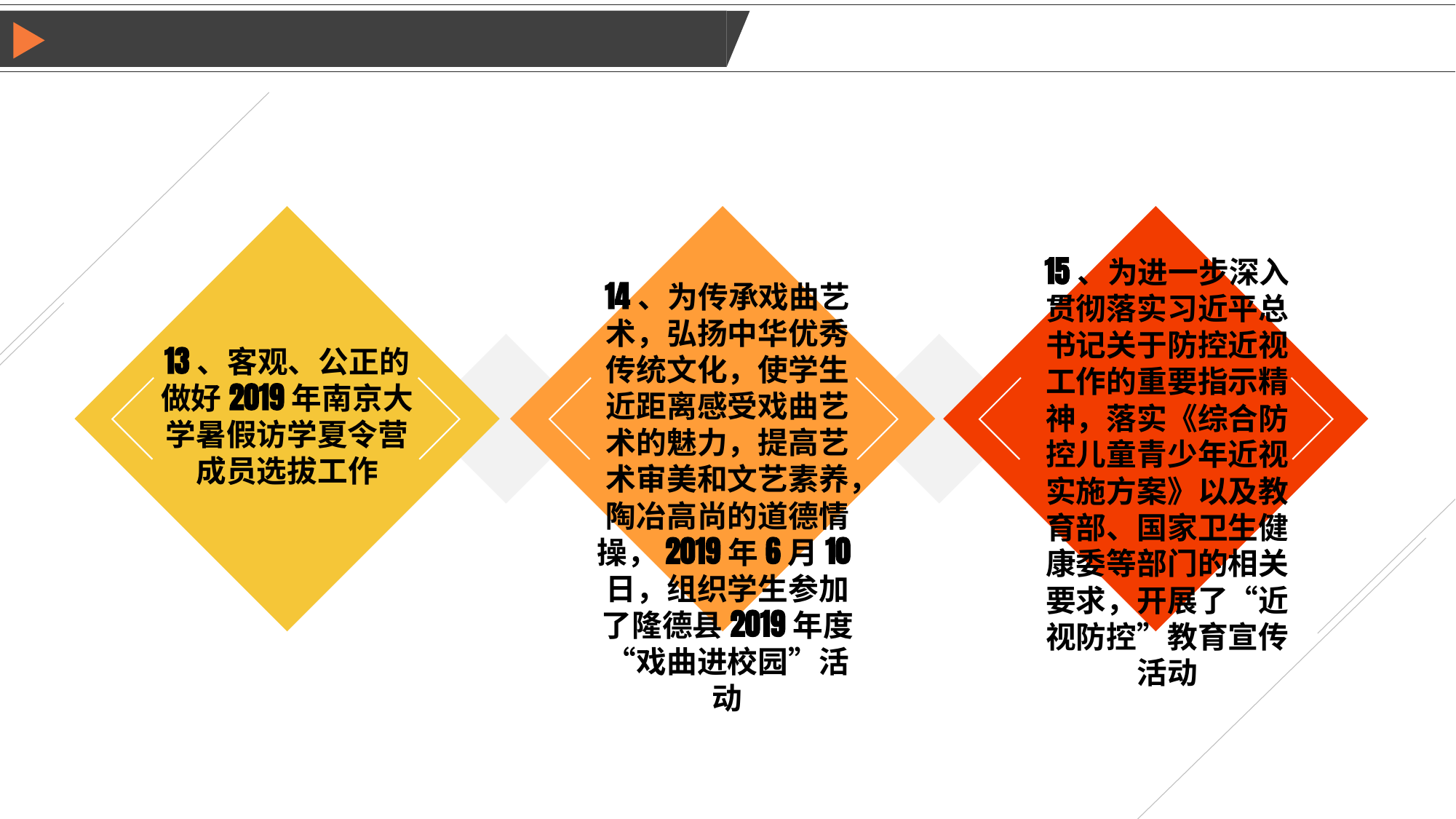

15、为进一步深入贯彻落实习近平总书记关于防控近视工作的重要指示精神，落实《综合防控儿童青少年近视实施方案》以及教育部、国家卫生健康委等部门的相关要求，开展了“近视防控”教育宣传活动
14、为传承戏曲艺术，弘扬中华优秀传统文化，使学生近距离感受戏曲艺术的魅力，提高艺术审美和文艺素养，陶冶高尚的道德情操，2019年6月10日，组织学生参加了隆德县2019年度“戏曲进校园”活动

13、客观、公正的做好2019年南京大学暑假访学夏令营成员选拔工作